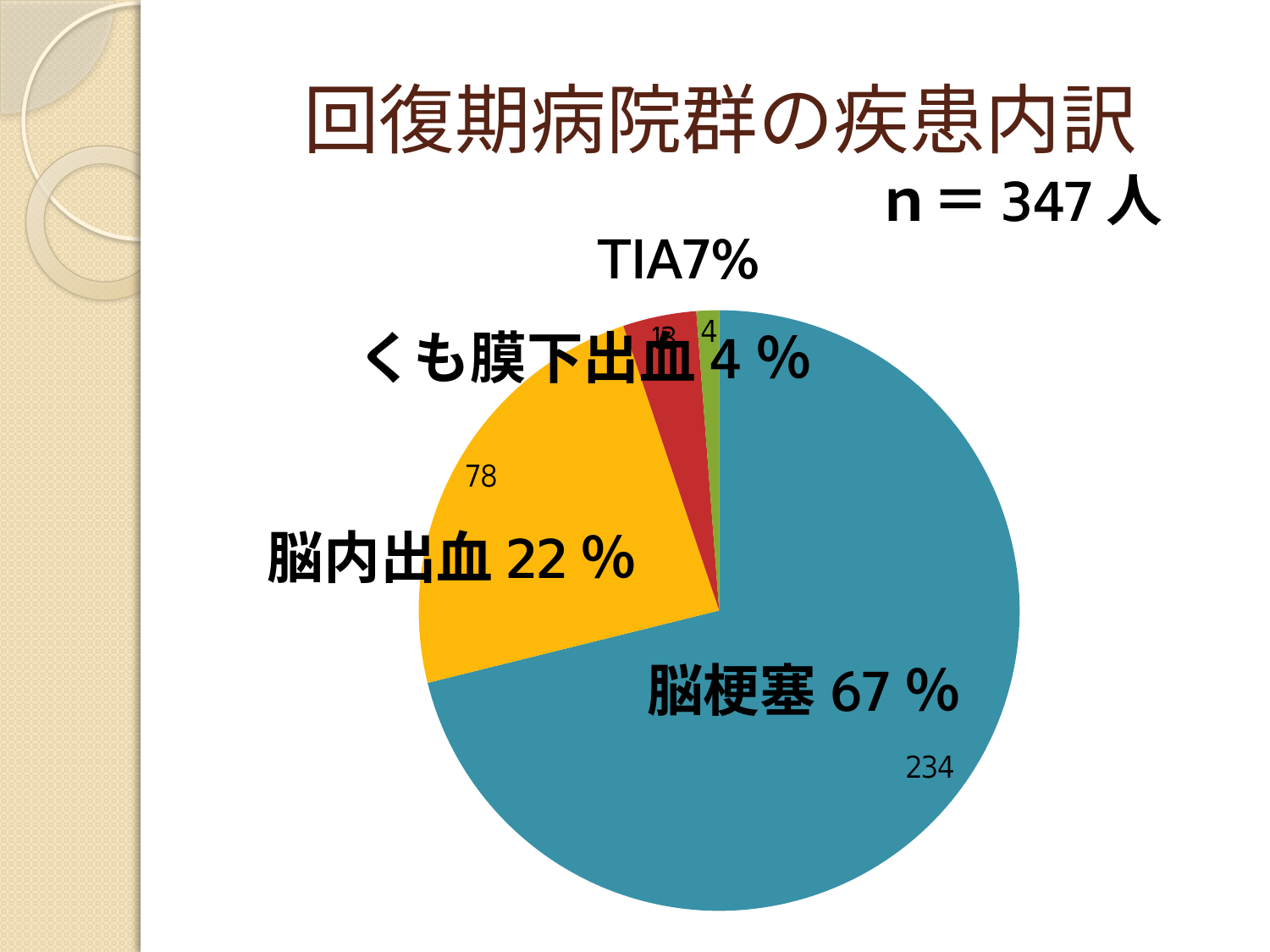

# 回復期病院群の疾患内訳
ｎ＝347人
TIA7%

### Chart

| Category | 患者数 |
|---|---|
| 脳梗塞 | 234.0 |
| 脳内出血 | 78.0 |
| くも膜下出血 | 13.0 |
| 一過性脳虚血発作 | 4.0 |
くも膜下出血4％
脳内出血22％
脳梗塞67％